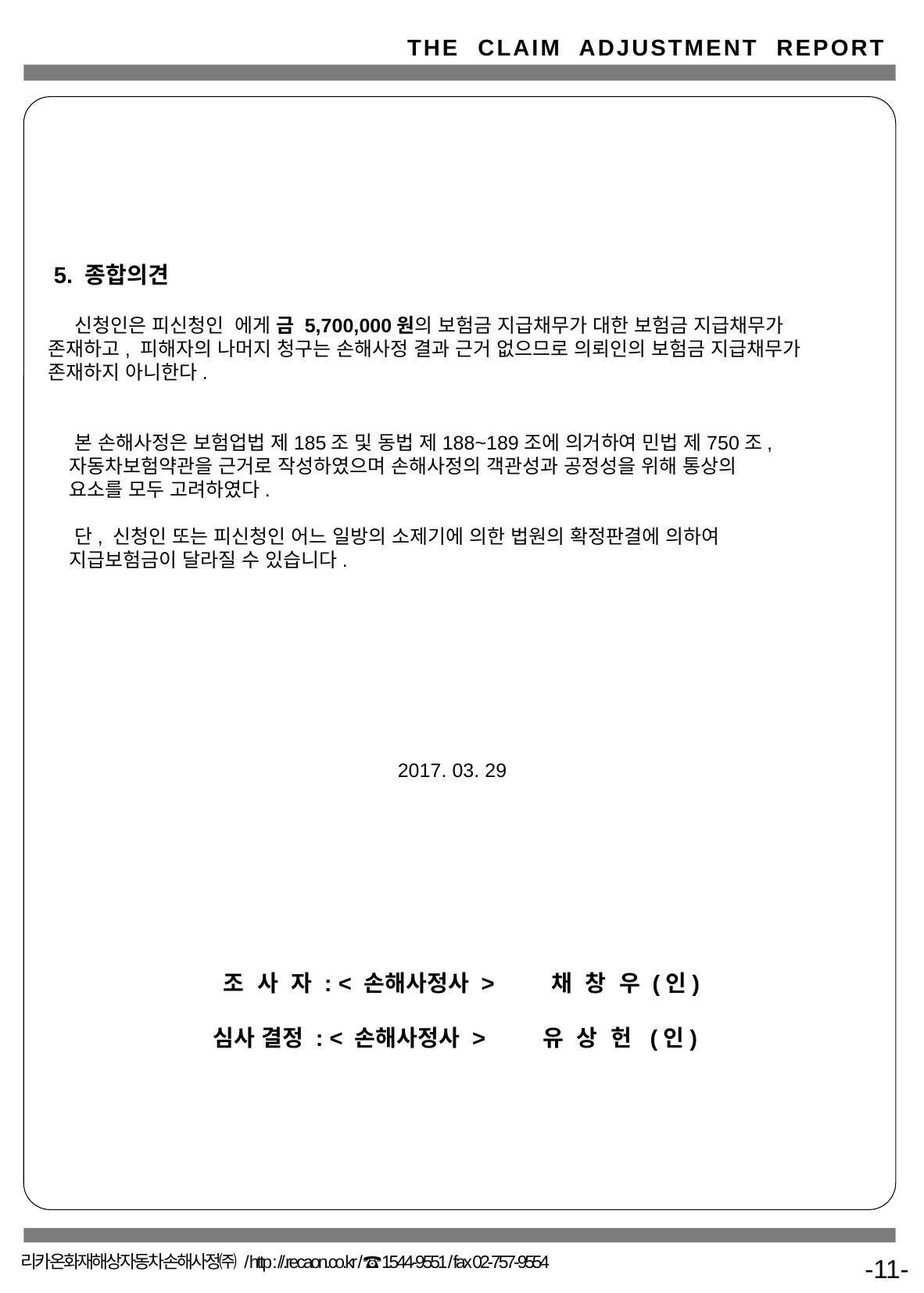

5. 종합의견

    신청인은 피신청인  에게 금 5,700,000원의 보험금 지급채무가 대한 보험금 지급채무가 존재하고, 피해자의 나머지 청구는 손해사정 결과 근거 없으므로 의뢰인의 보험금 지급채무가 존재하지 아니한다.

    본 손해사정은 보험업법 제185조 및 동법 제188~189조에 의거하여 민법 제750조,
   자동차보험약관을 근거로 작성하였으며 손해사정의 객관성과 공정성을 위해 통상의
   요소를 모두 고려하였다.

    단, 신청인 또는 피신청인 어느 일방의 소제기에 의한 법원의 확정판결에 의하여
   지급보험금이 달라질 수 있습니다.

2017. 03. 29

  조  사  자 : < 손해사정사 >        채  창  우 (인)

 심사 결정 : < 손해사정사 >        유  상  헌  (인)

-11-